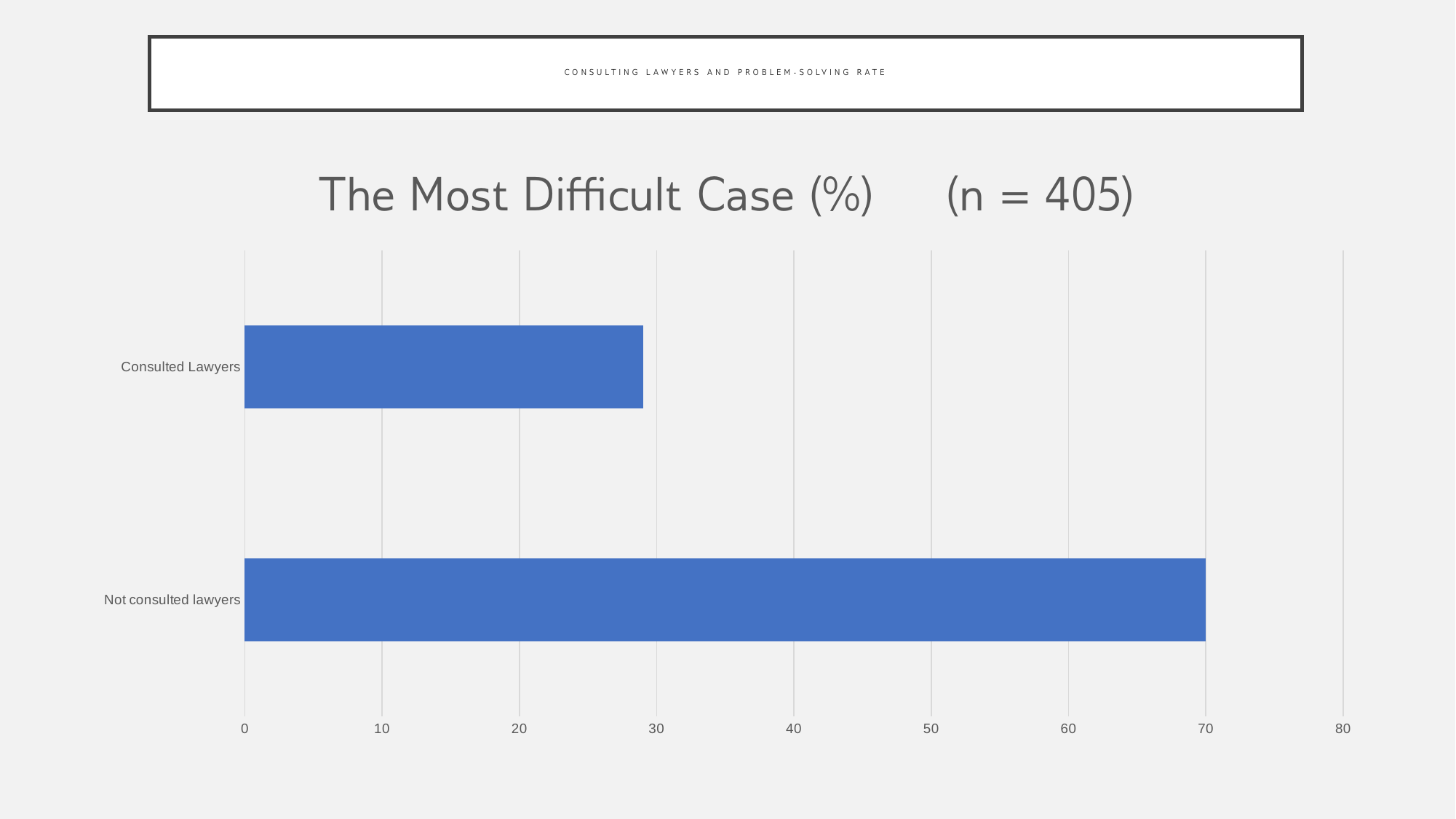

# Consulting Lawyers and Problem-solving Rate

### Chart: The Most Difficult Case (%)     (n = 405)

| Category | 系列 1 |
|---|---|
| Not consulted lawyers | 70.0 |
| Consulted Lawyers | 29.0 |